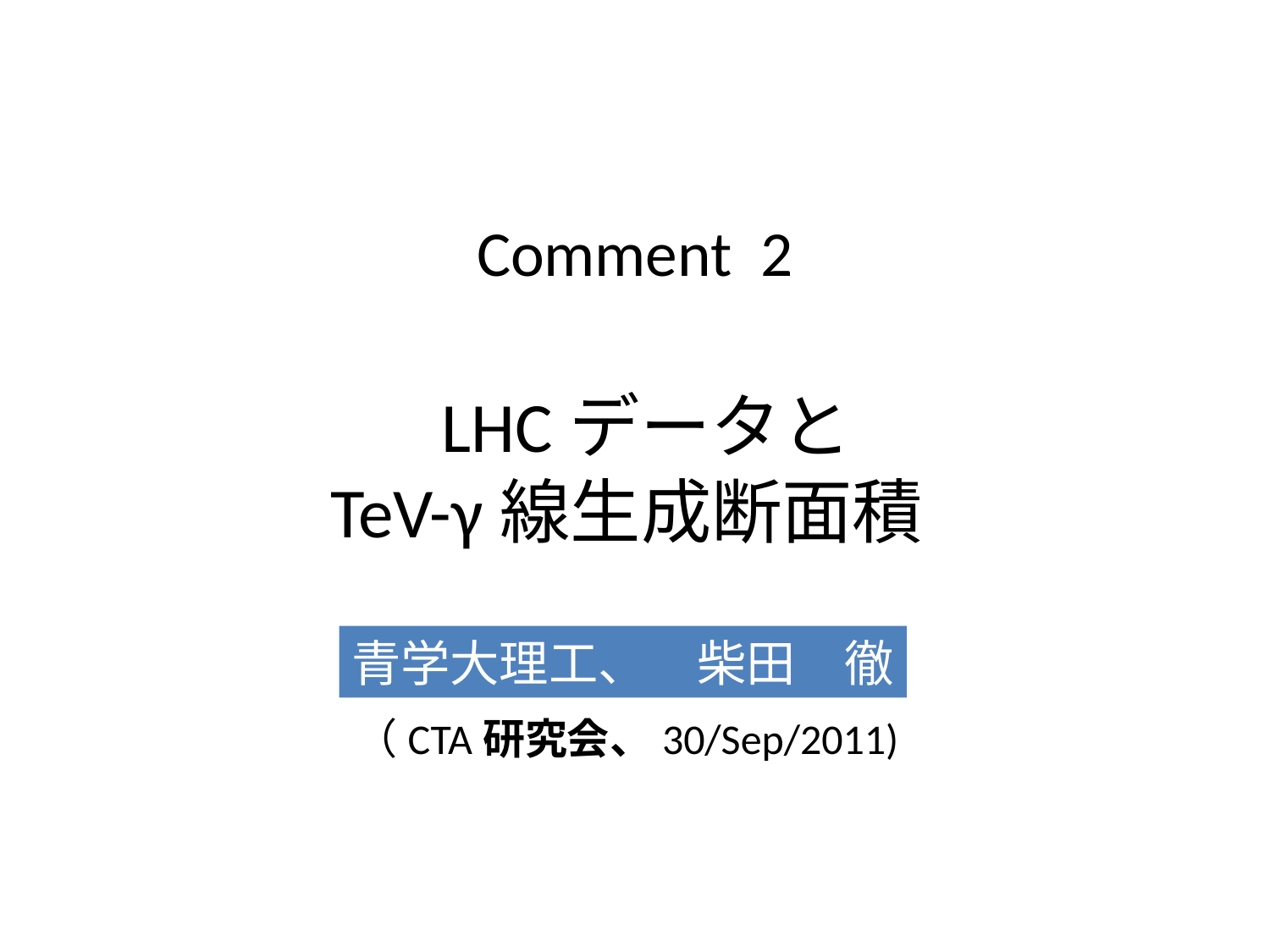

# Comment  2
       LHCデータと
TeV-γ線生成断面積
青学大理工、　柴田　徹
（CTA研究会、30/Sep/2011)